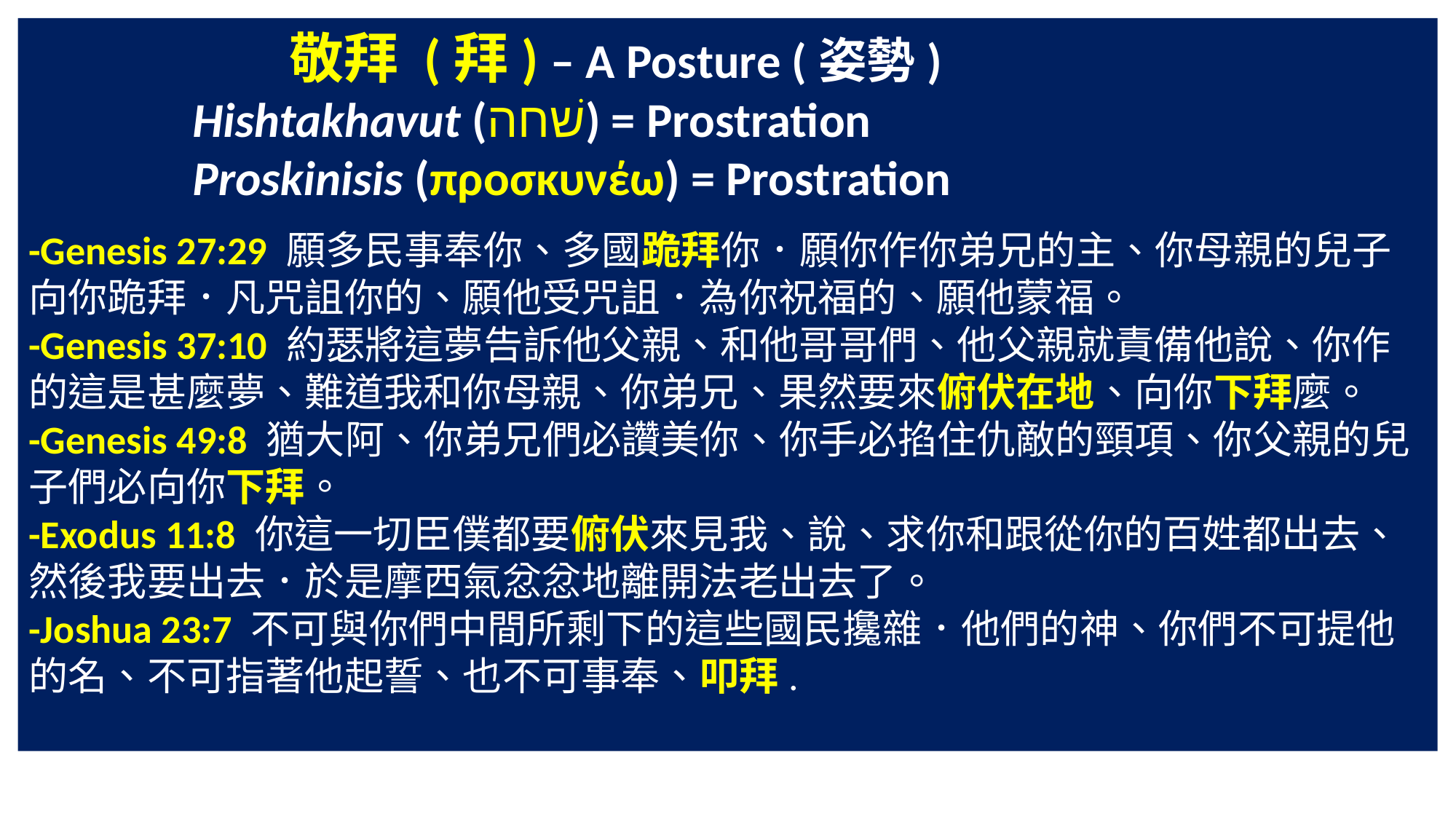

敬拜 (拜) – A Posture (姿勢)
               Hishtakhavut (שׁחה) = Prostration
               Proskinisis (προσκυνέω) = Prostration

-Genesis 27:29 願多民事奉你、多國跪拜你．願你作你弟兄的主、你母親的兒子向你跪拜．凡咒詛你的、願他受咒詛．為你祝福的、願他蒙福。
-Genesis 37:10 約瑟將這夢告訴他父親、和他哥哥們、他父親就責備他說、你作的這是甚麼夢、難道我和你母親、你弟兄、果然要來俯伏在地、向你下拜麼。
-Genesis 49:8 猶大阿、你弟兄們必讚美你、你手必掐住仇敵的頸項、你父親的兒子們必向你下拜。
-Exodus 11:8 你這一切臣僕都要俯伏來見我、說、求你和跟從你的百姓都出去、然後我要出去．於是摩西氣忿忿地離開法老出去了。
-Joshua 23:7 不可與你們中間所剩下的這些國民攙雜．他們的神、你們不可提他的名、不可指著他起誓、也不可事奉、叩拜.